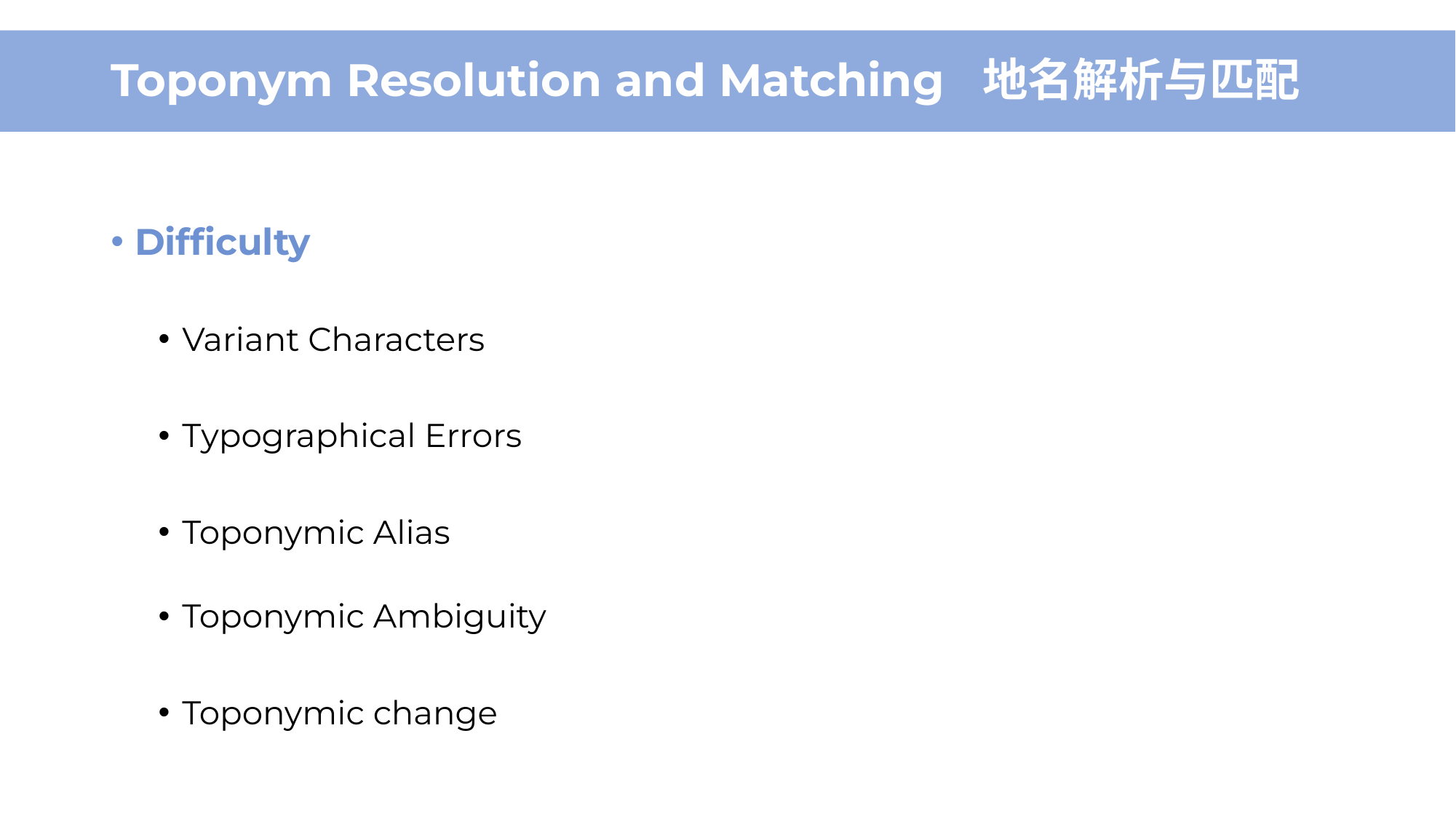

# Toponym Resolution and Matching  地名解析与匹配

Difficulty

Variant Characters

Typographical Errors

Toponymic Alias

Toponymic Ambiguity

Toponymic change